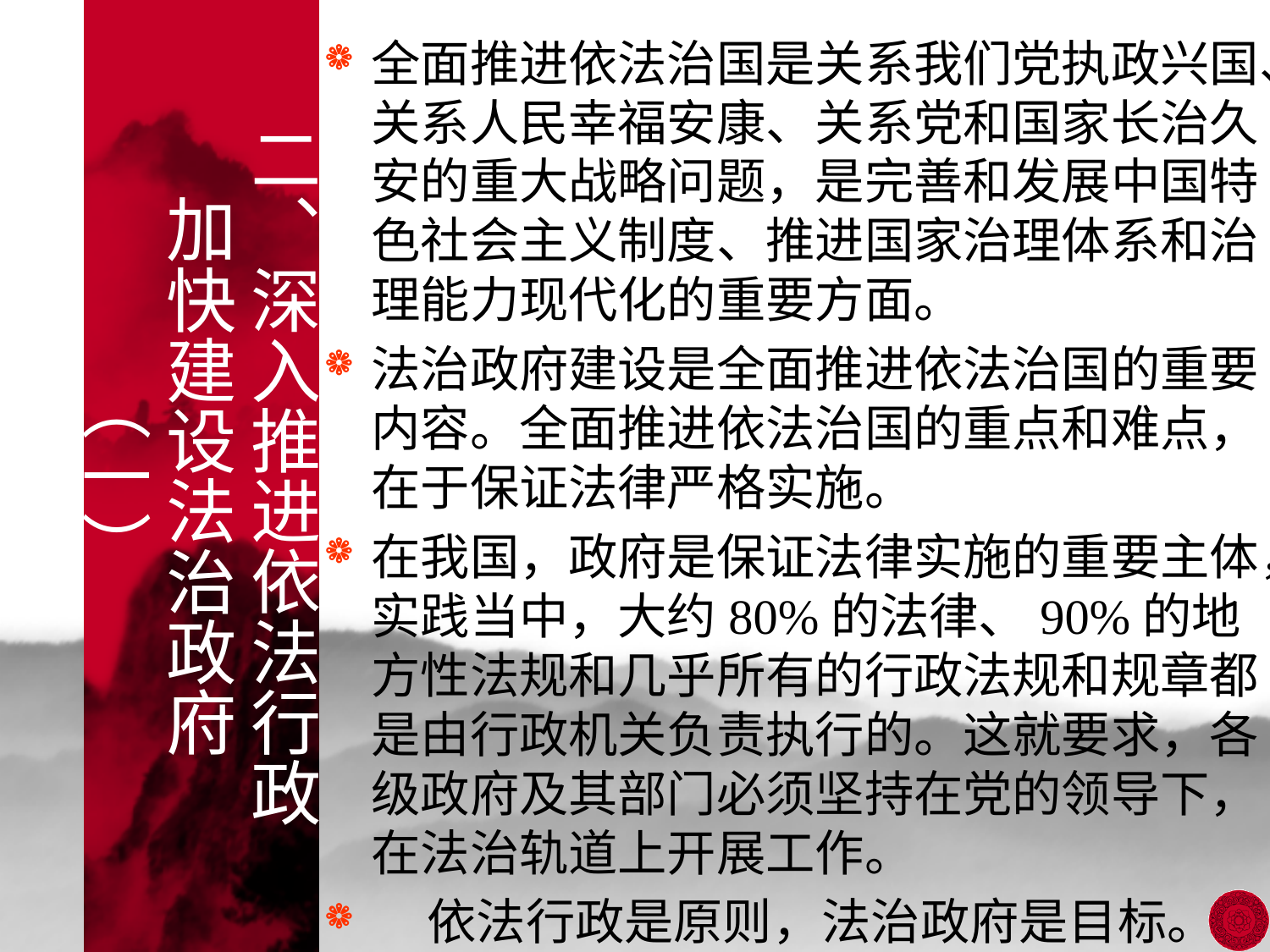

全面推进依法治国是关系我们党执政兴国、关系人民幸福安康、关系党和国家长治久安的重大战略问题，是完善和发展中国特色社会主义制度、推进国家治理体系和治理能力现代化的重要方面。
法治政府建设是全面推进依法治国的重要内容。全面推进依法治国的重点和难点，在于保证法律严格实施。
在我国，政府是保证法律实施的重要主体，实践当中，大约80%的法律、90%的地方性法规和几乎所有的行政法规和规章都是由行政机关负责执行的。这就要求，各级政府及其部门必须坚持在党的领导下，在法治轨道上开展工作。
    依法行政是原则，法治政府是目标。

# 二、深入推进依法行政 加快建设法治政府（一）